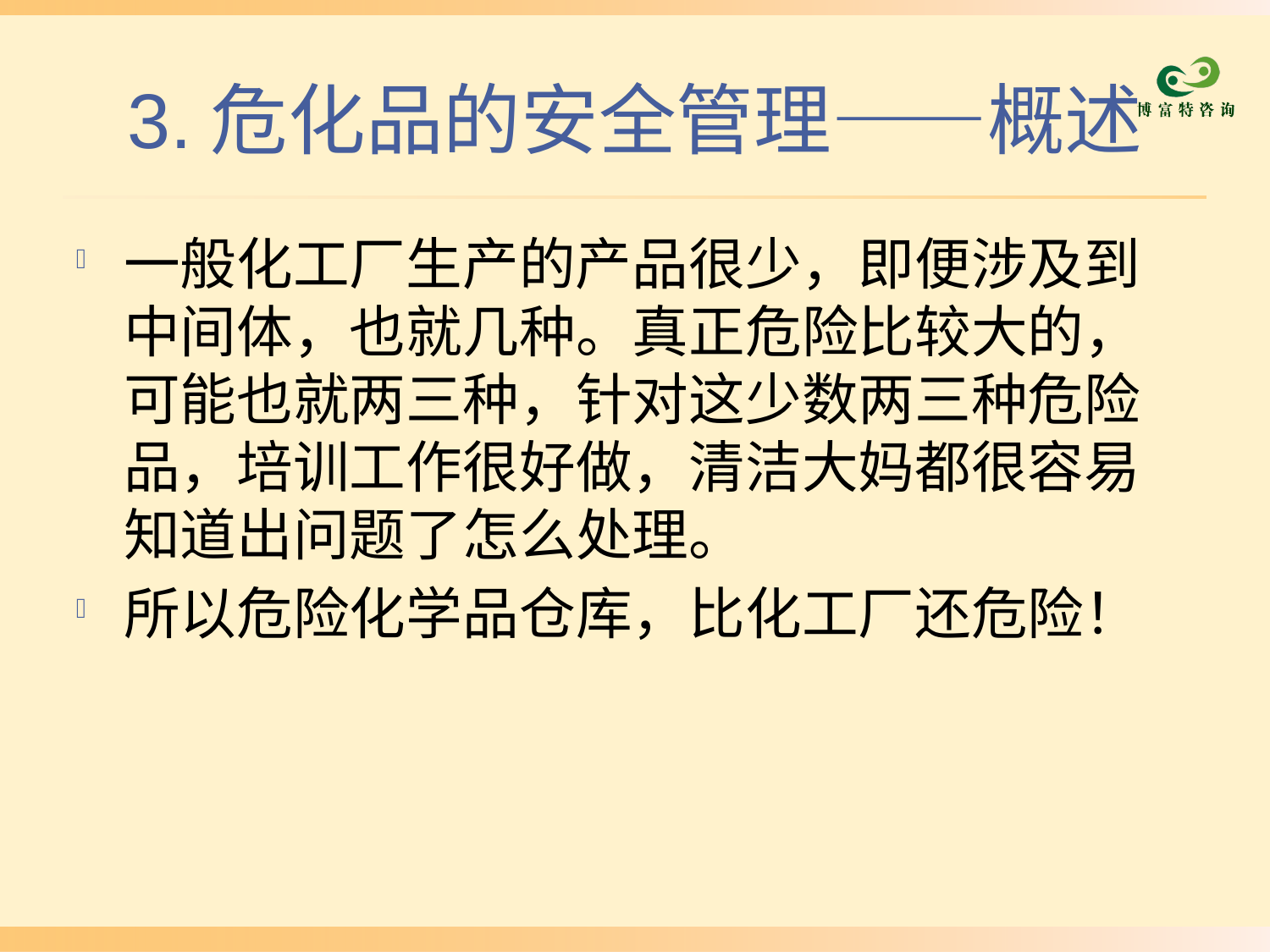

# 3.危化品的安全管理——概述
一般化工厂生产的产品很少，即便涉及到中间体，也就几种。真正危险比较大的，可能也就两三种，针对这少数两三种危险品，培训工作很好做，清洁大妈都很容易知道出问题了怎么处理。
所以危险化学品仓库，比化工厂还危险！